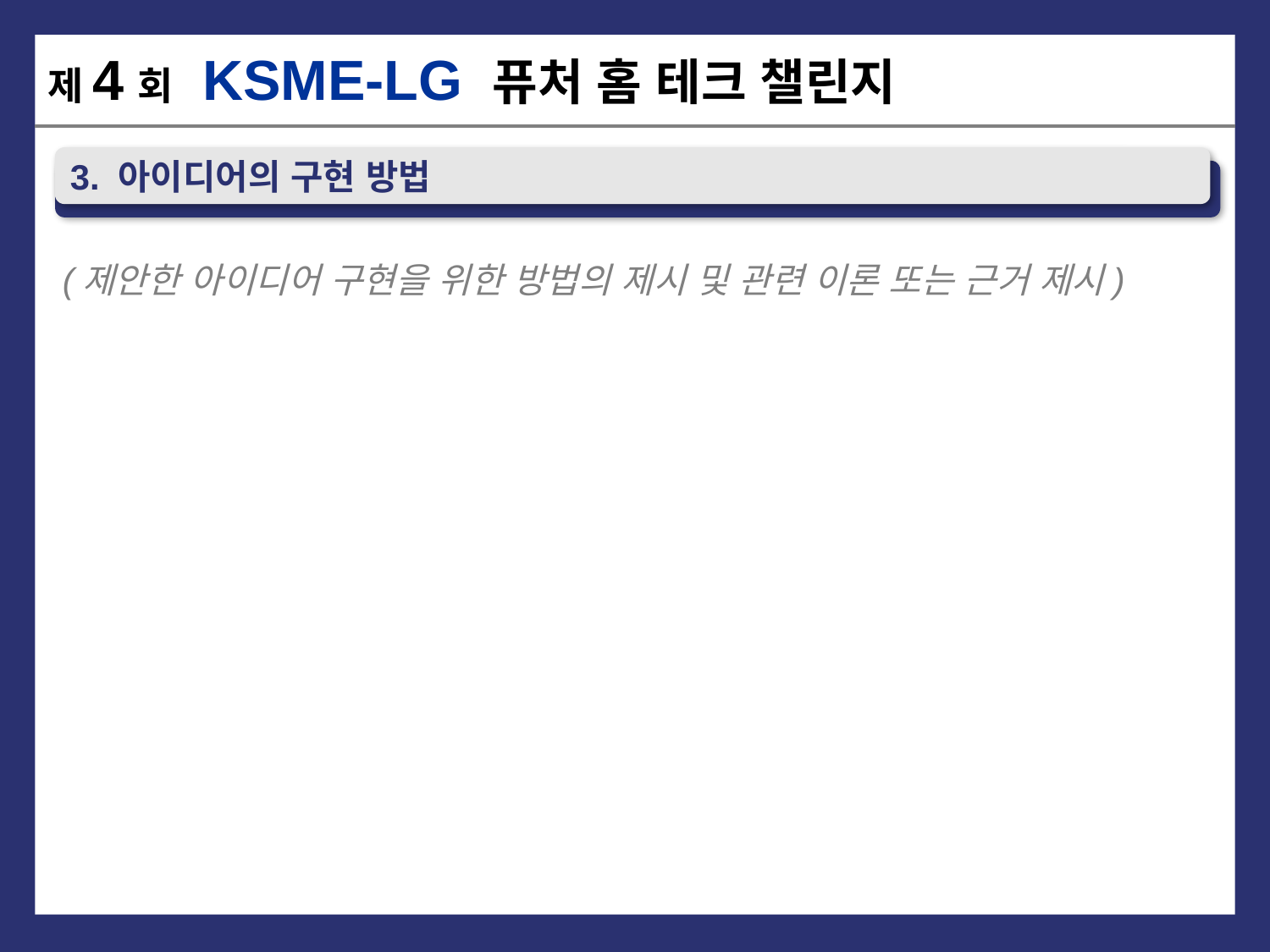

제4회 KSME-LG 퓨처 홈 테크 챌린지
3. 아이디어의 구현 방법

(제안한 아이디어 구현을 위한 방법의 제시 및 관련 이론 또는 근거 제시)

5